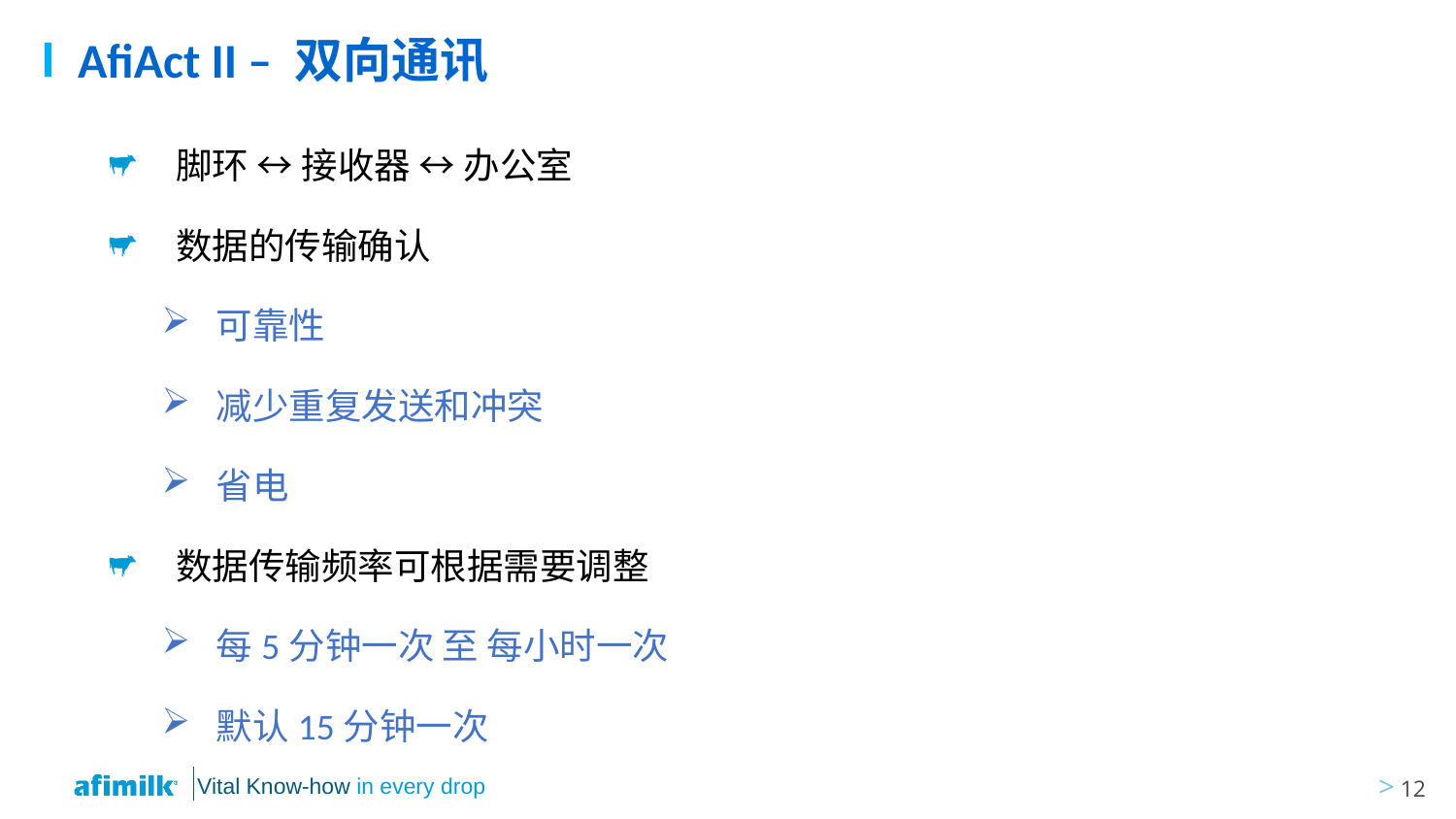

# AfiAct II – 双向通讯
脚环 ↔ 接收器 ↔ 办公室
数据的传输确认
可靠性
减少重复发送和冲突
省电
数据传输频率可根据需要调整
每5分钟一次 至 每小时一次
默认15分钟一次